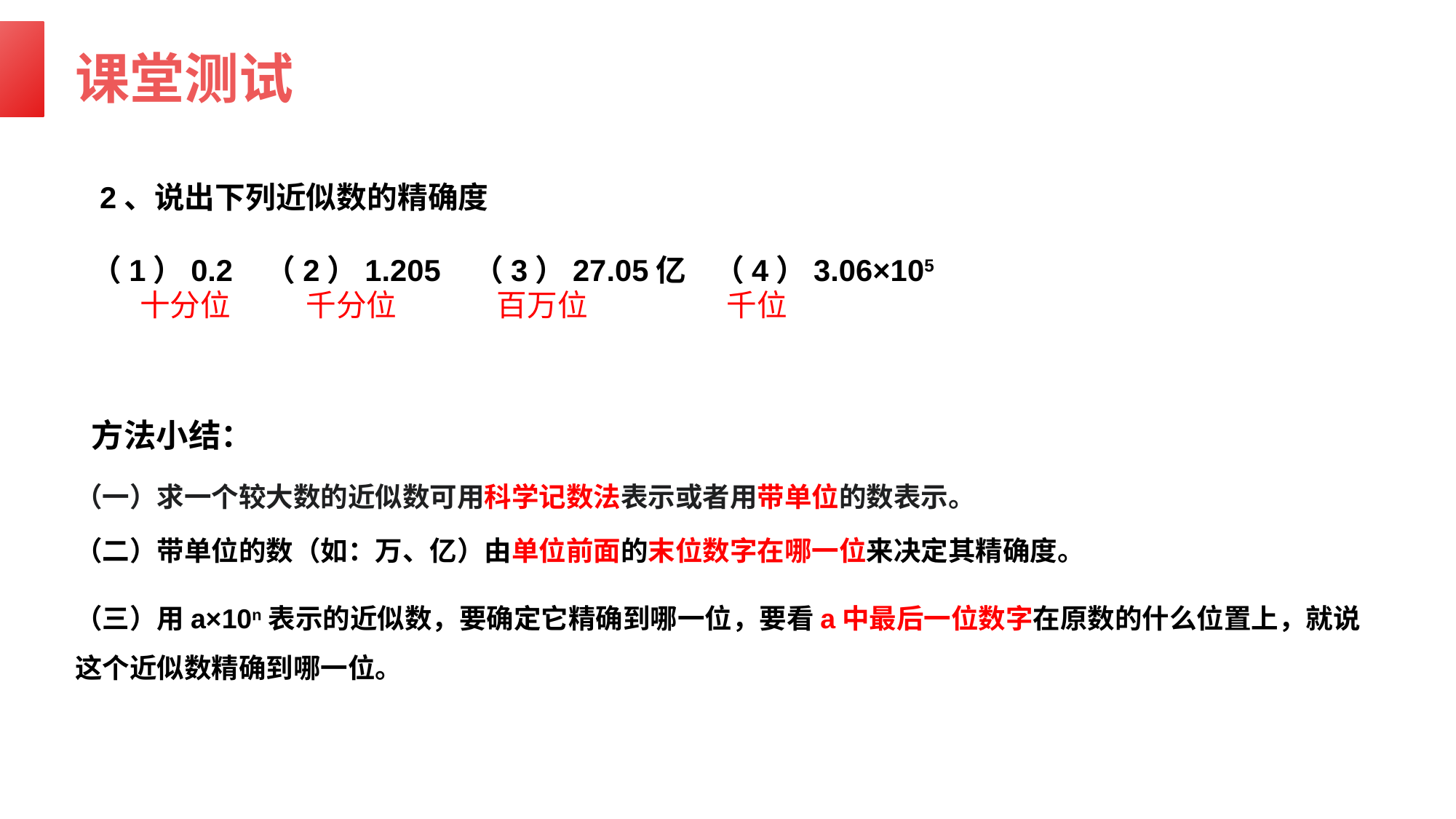

课堂测试
 2、说出下列近似数的精确度
（1）0.2   （2）1.205   （3）27.05亿    （4）3.06×105
十分位
千分位
百万位
千位
方法小结：
（一）求一个较大数的近似数可用科学记数法表示或者用带单位的数表示。
（二）带单位的数（如：万、亿）由单位前面的末位数字在哪一位来决定其精确度。

（三）用a×10n表示的近似数，要确定它精确到哪一位，要看a中最后一位数字在原数的什么位置上，就说这个近似数精确到哪一位。